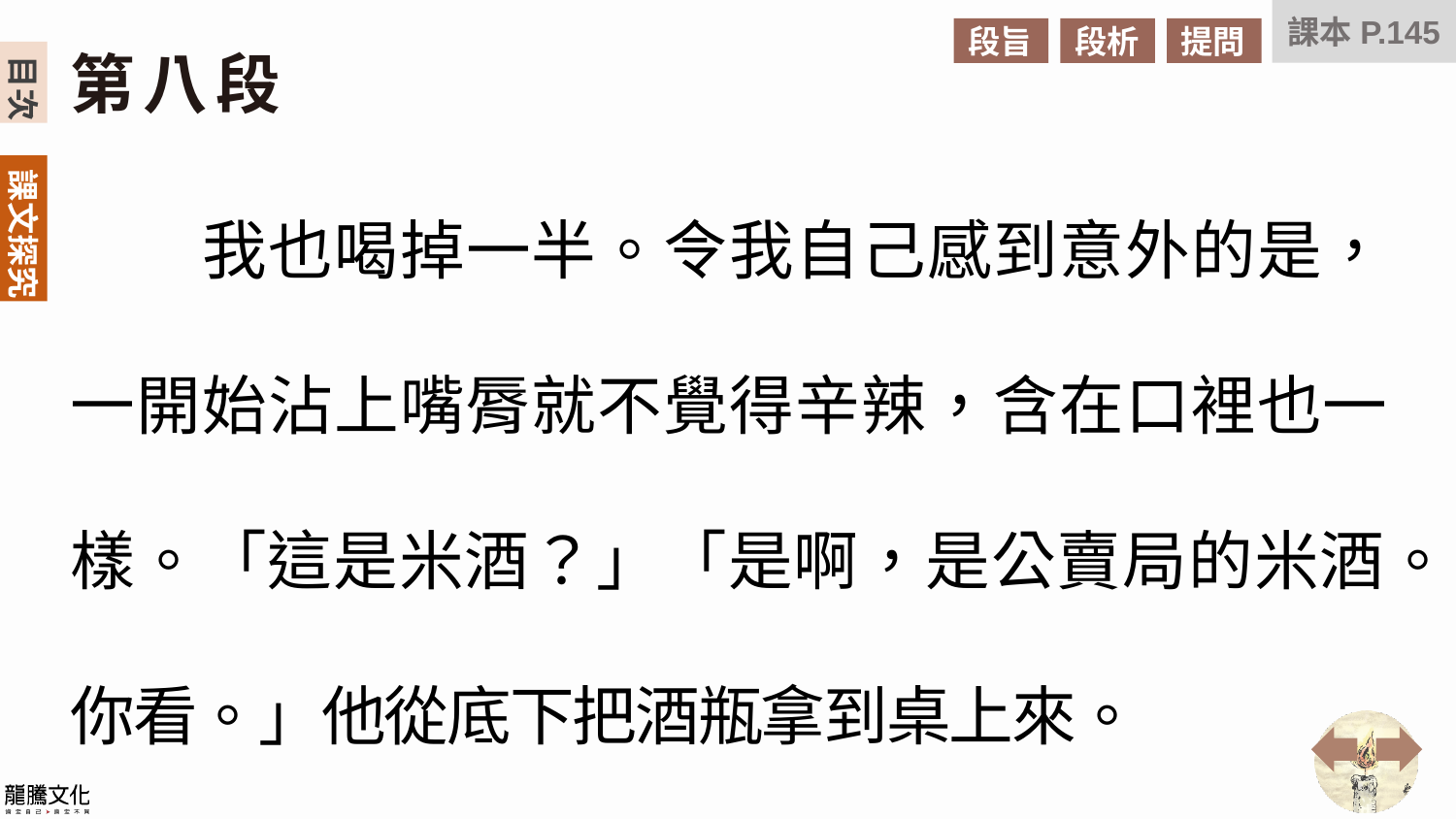

課本P.145
段旨
段析
提問
第八段
　　我也喝掉一半。令我自己感到意外的是，一開始沾上嘴脣就不覺得辛辣，含在口裡也一樣。「這是米酒？」「是啊，是公賣局的米酒。你看。」他從底下把酒瓶拿到桌上來。